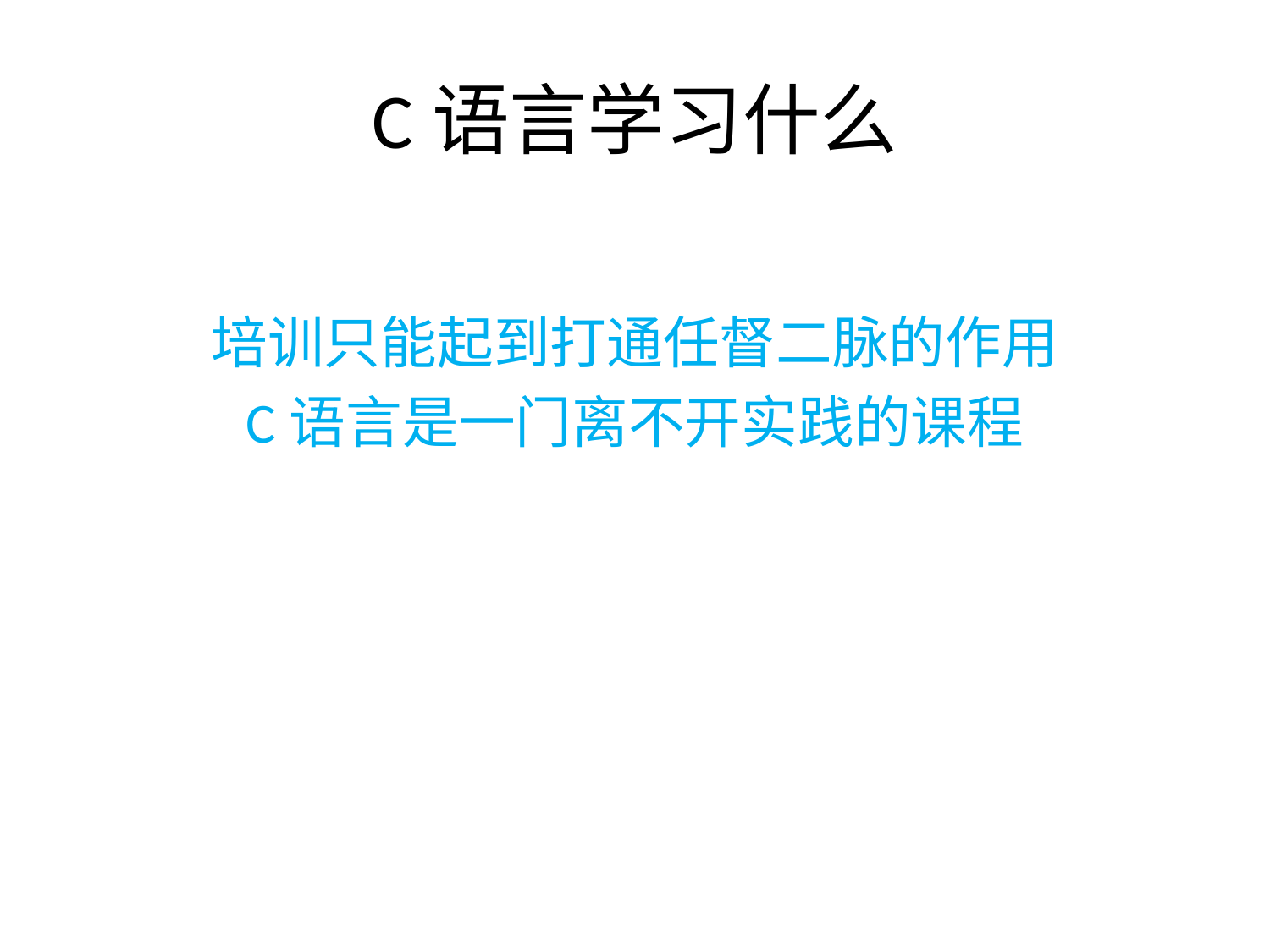

# C语言学习什么

培训只能起到打通任督二脉的作用
C语言是一门离不开实践的课程